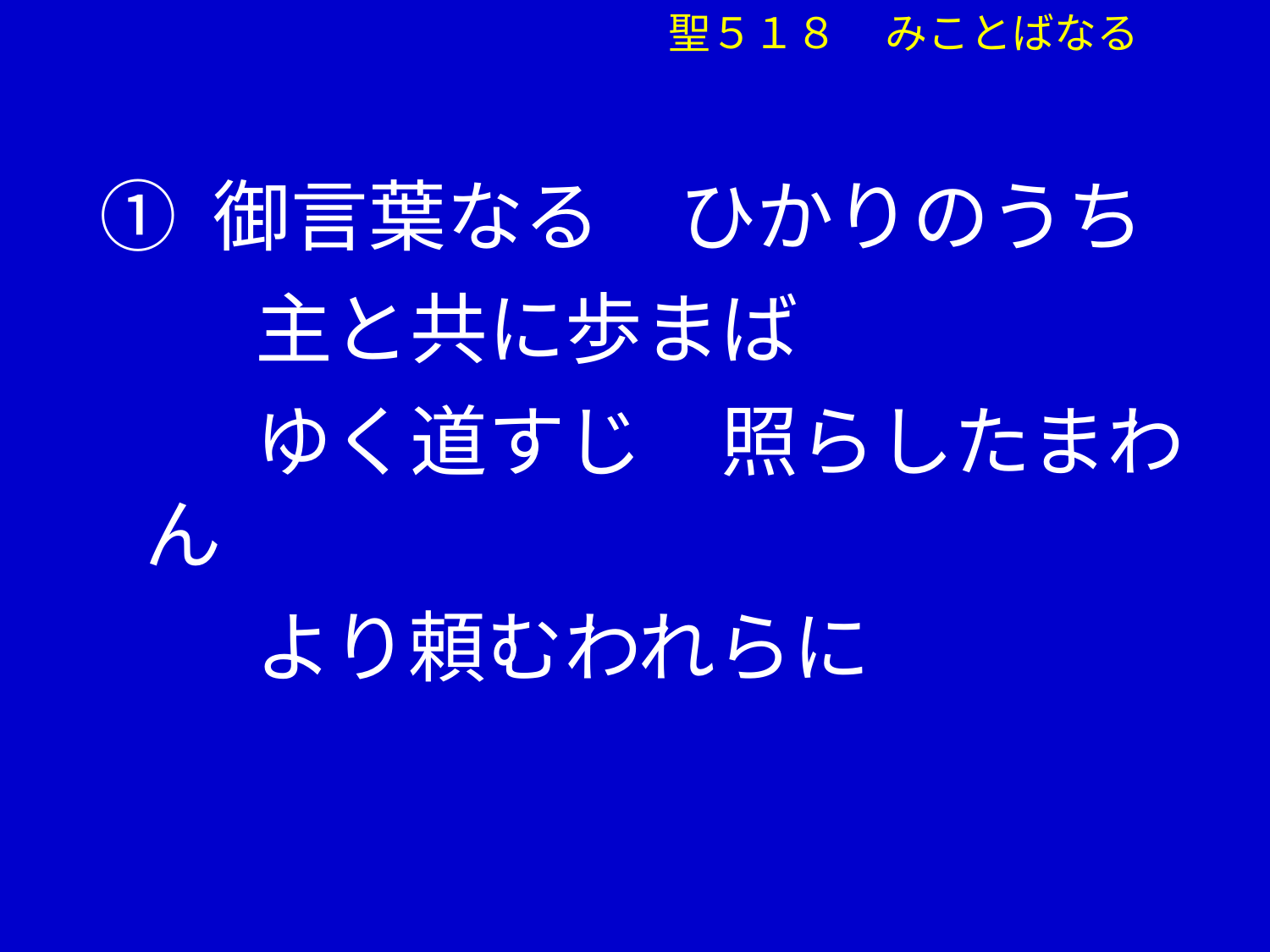

聖５１８     みことばなる
① 御言葉なる　ひかりのうち
　　主と共に歩まば
　　ゆく道すじ　照らしたまわん
　　より頼むわれらに